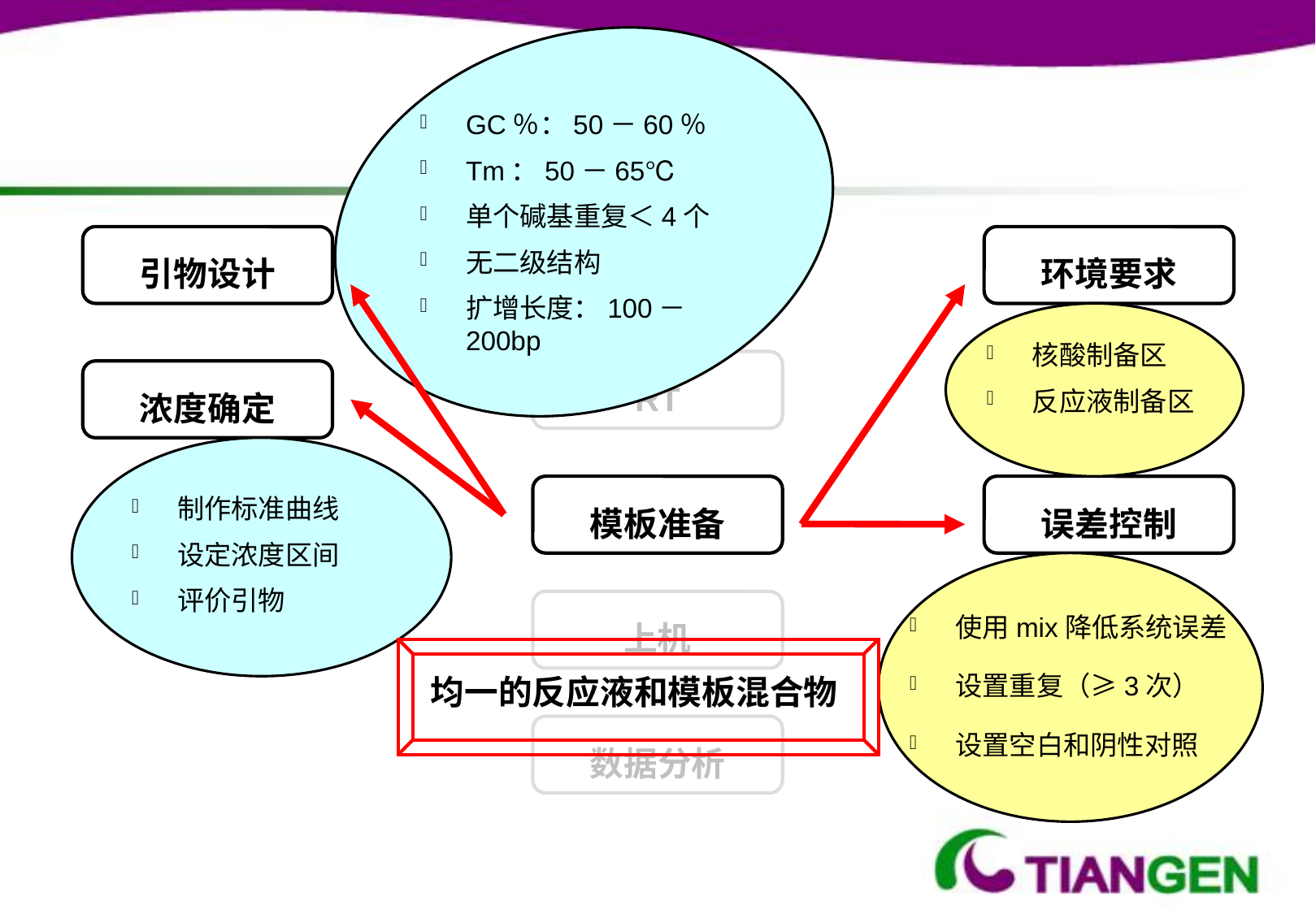

GC％：50－60％
Tm：50－65℃
单个碱基重复＜4个
无二级结构
扩增长度：100－200bp

核酸制备区
反应液制备区

制作标准曲线
设定浓度区间
评价引物

使用mix降低系统误差
设置重复（≥3次）
设置空白和阴性对照

均一的反应液和模板混合物
引物设计
样品制备
环境要求

RT
浓度确定

模板准备
误差控制

上机
数据分析